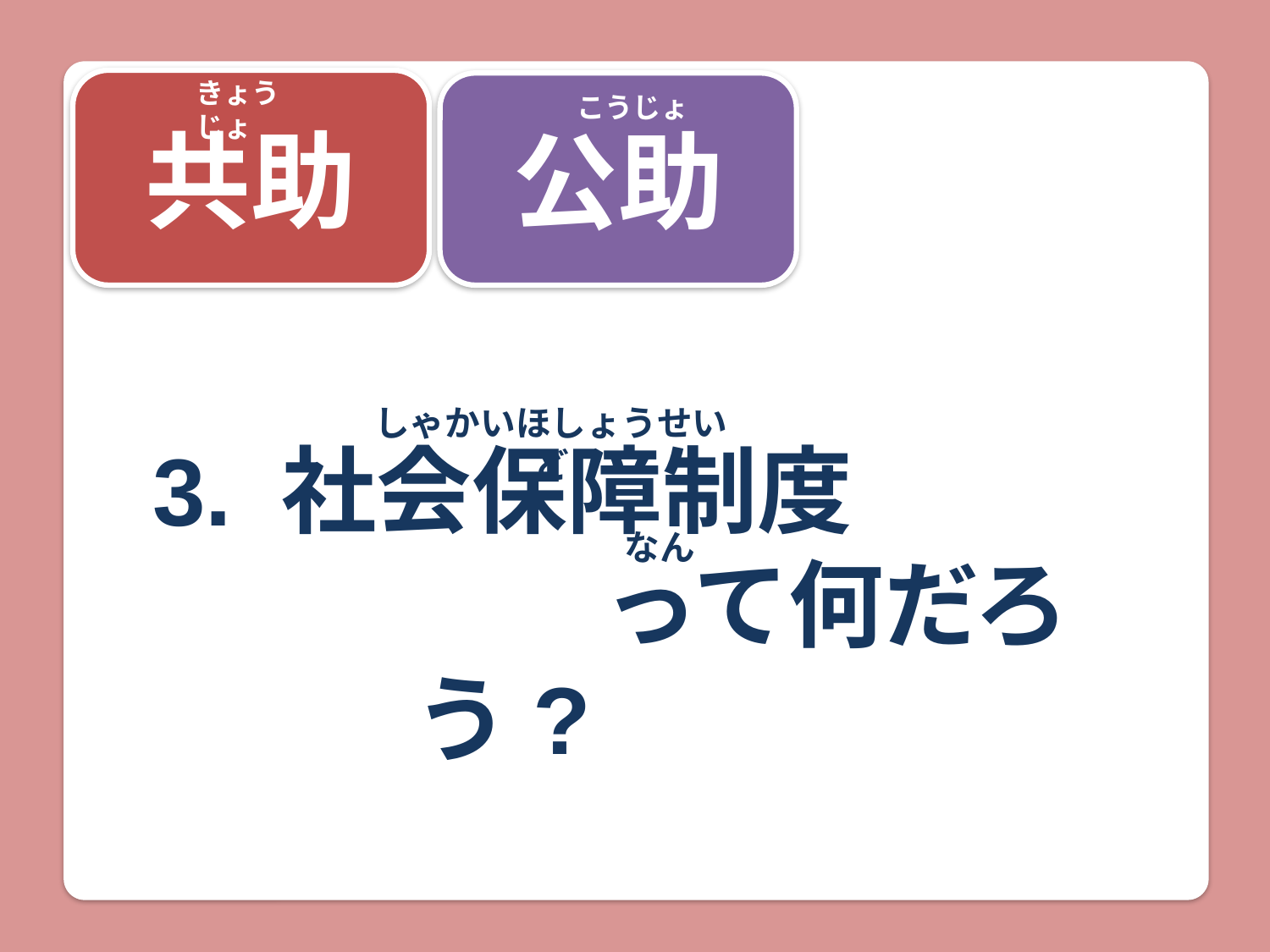

共助
公助
こうじょ
きょうじょ
しゃかいほしょうせいど
3. 社会保障制度
　　　　　　　って何だろう?
なん
23